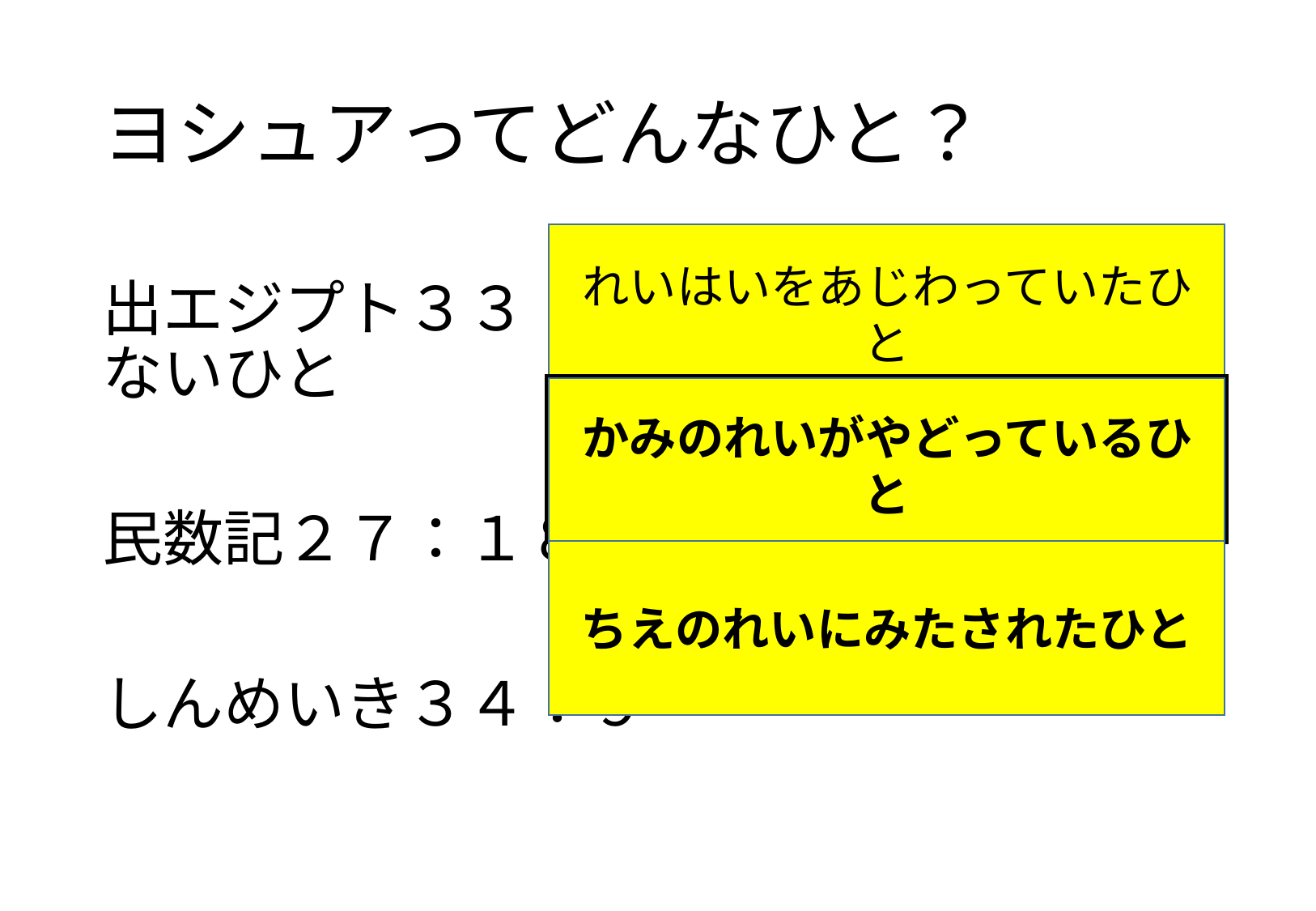

# ヨシュアってどんなひと？
れいはいをあじわっていたひと
出エジプト３３：１　　まくやをはなれないひと

民数記２７：１８

しんめいき３４：９

かみのれいがやどっているひと
ちえのれいにみたされたひと